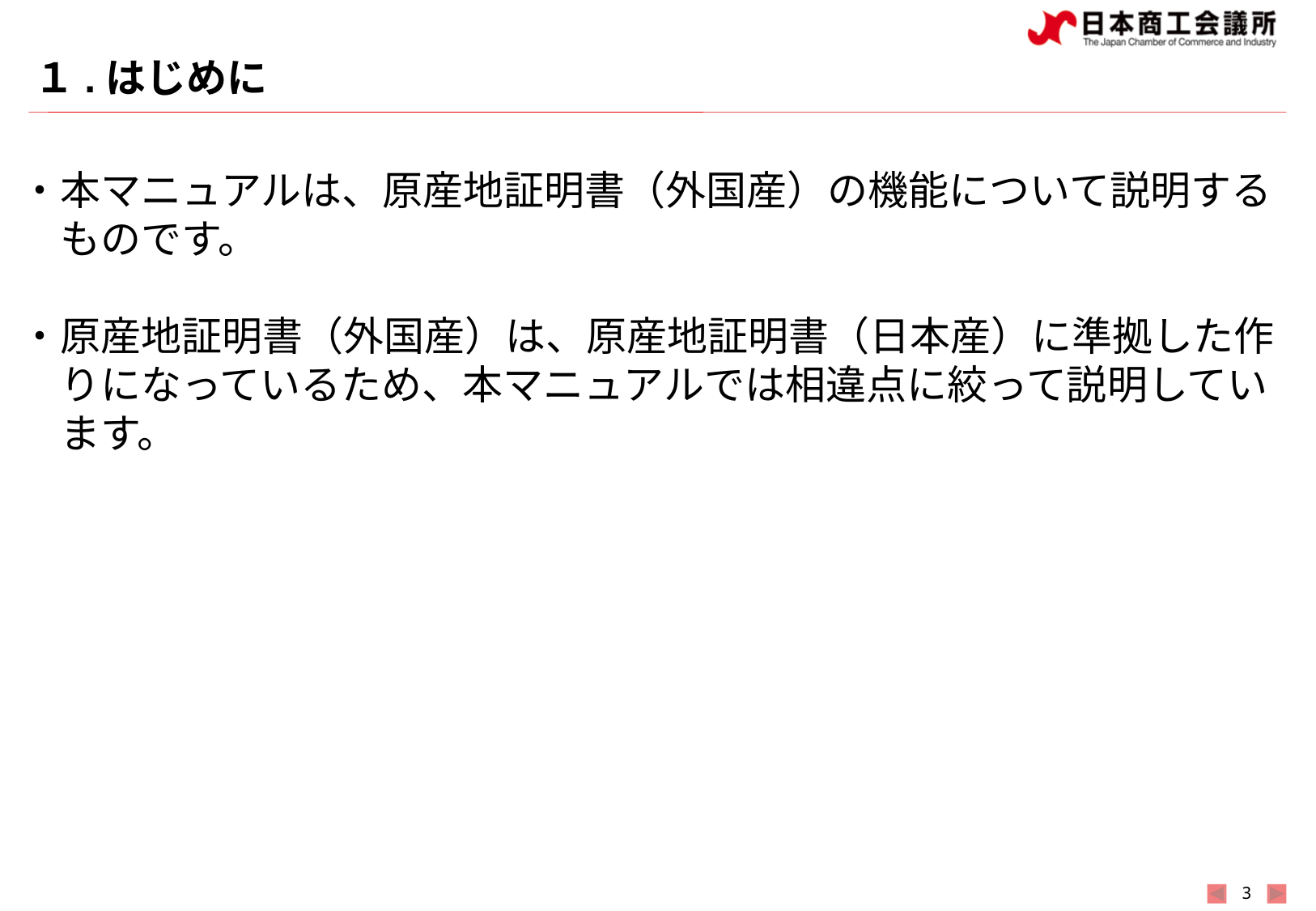

# １.はじめに
・本マニュアルは、原産地証明書（外国産）の機能について説明する
　ものです。

・原産地証明書（外国産）は、原産地証明書（日本産）に準拠した作
　りになっているため、本マニュアルでは相違点に絞って説明してい
　ます。

3